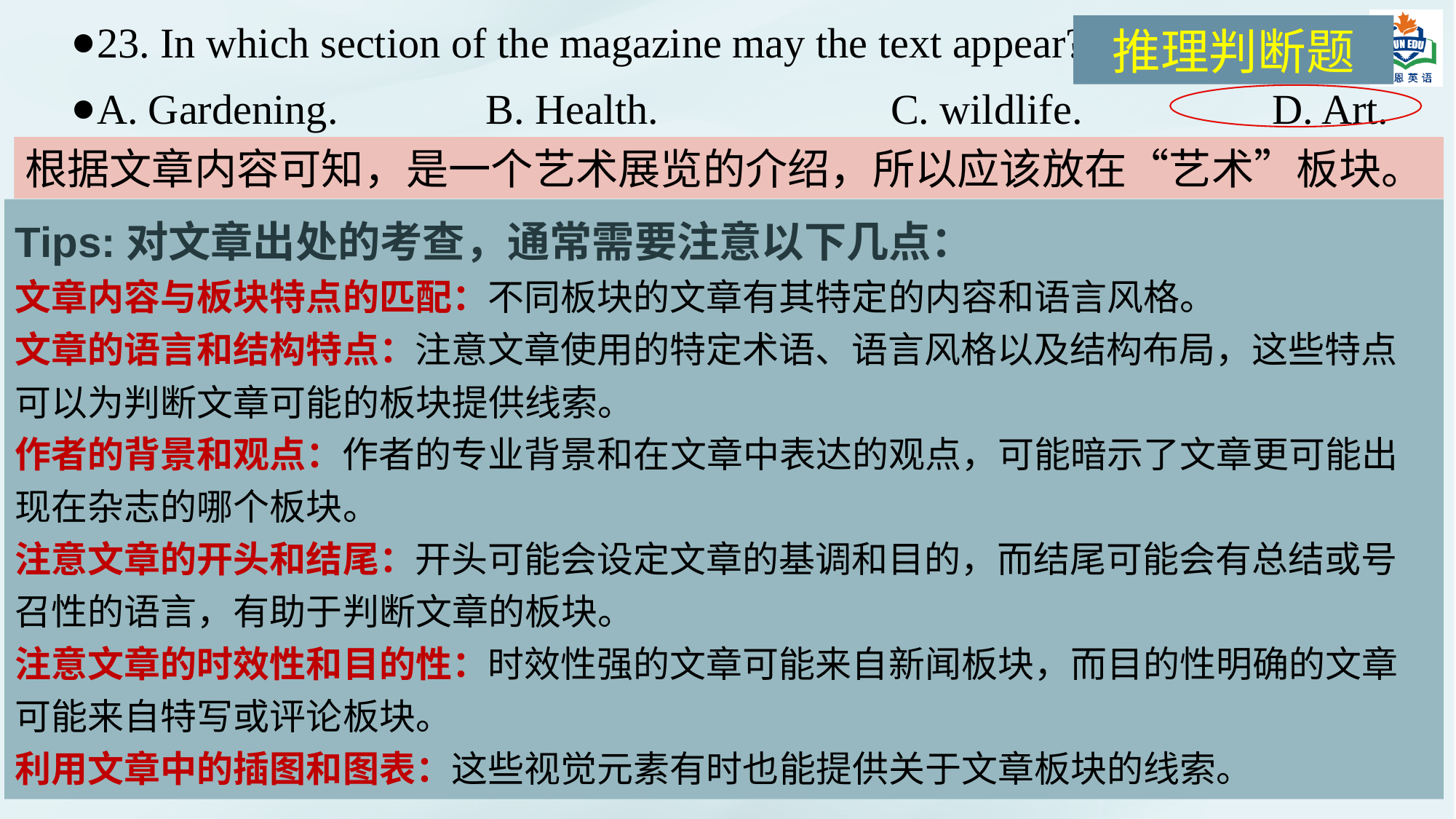

23. In which section of the magazine may the text appear?
A. Gardening.              B. Health.                      C. wildlife.                  D. Art.
推理判断题

根据文章内容可知，是一个艺术展览的介绍，所以应该放在“艺术”板块。
Tips:对文章出处的考查，通常需要注意以下几点：
文章内容与板块特点的匹配：不同板块的文章有其特定的内容和语言风格。
文章的语言和结构特点：注意文章使用的特定术语、语言风格以及结构布局，这些特点可以为判断文章可能的板块提供线索。
作者的背景和观点：作者的专业背景和在文章中表达的观点，可能暗示了文章更可能出现在杂志的哪个板块。
注意文章的开头和结尾：开头可能会设定文章的基调和目的，而结尾可能会有总结或号召性的语言，有助于判断文章的板块。
注意文章的时效性和目的性：时效性强的文章可能来自新闻板块，而目的性明确的文章可能来自特写或评论板块。
利用文章中的插图和图表：这些视觉元素有时也能提供关于文章板块的线索。